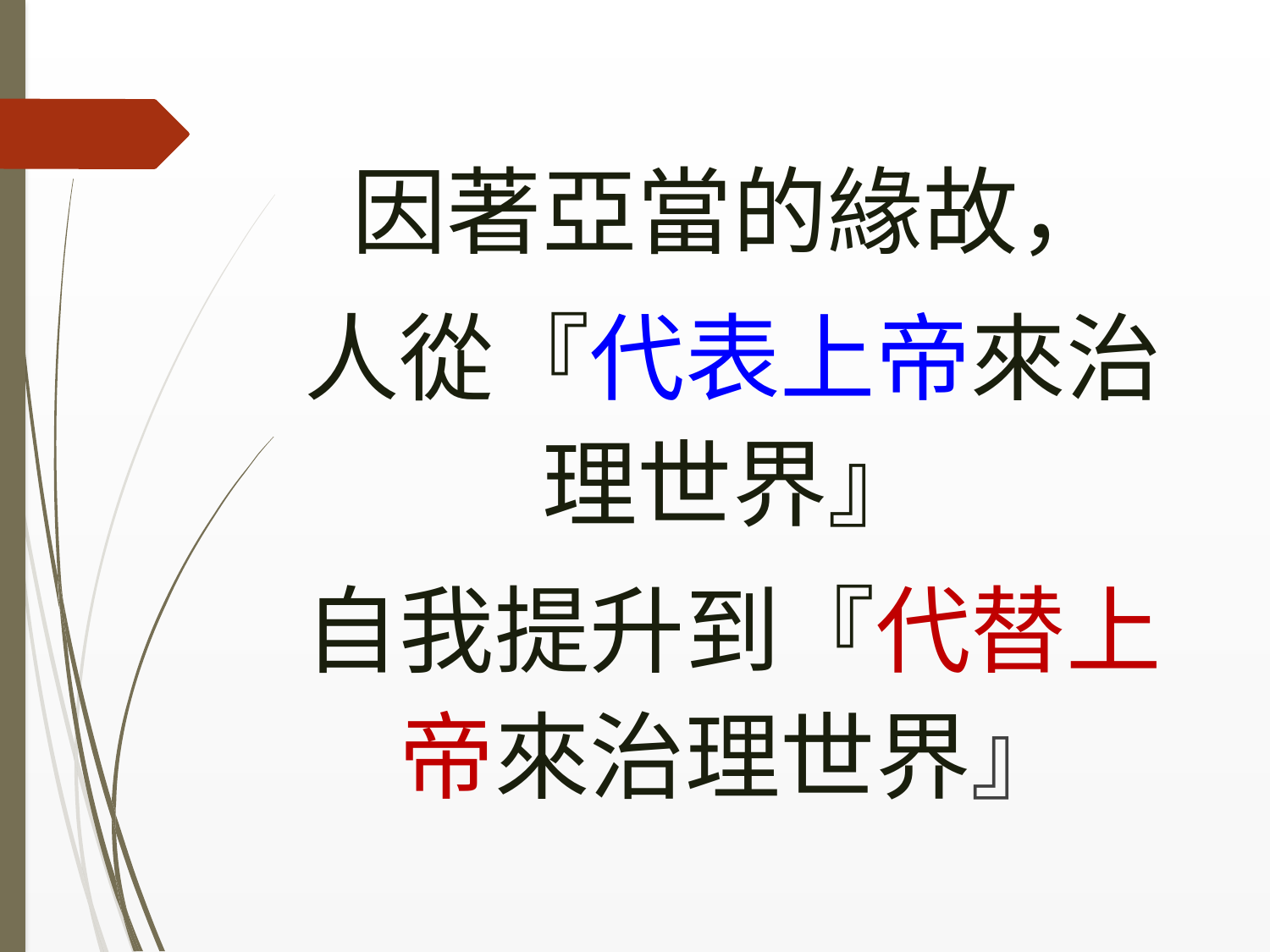

因著亞當的緣故，
人從『代表上帝來治理世界』
自我提升到『代替上帝來治理世界』